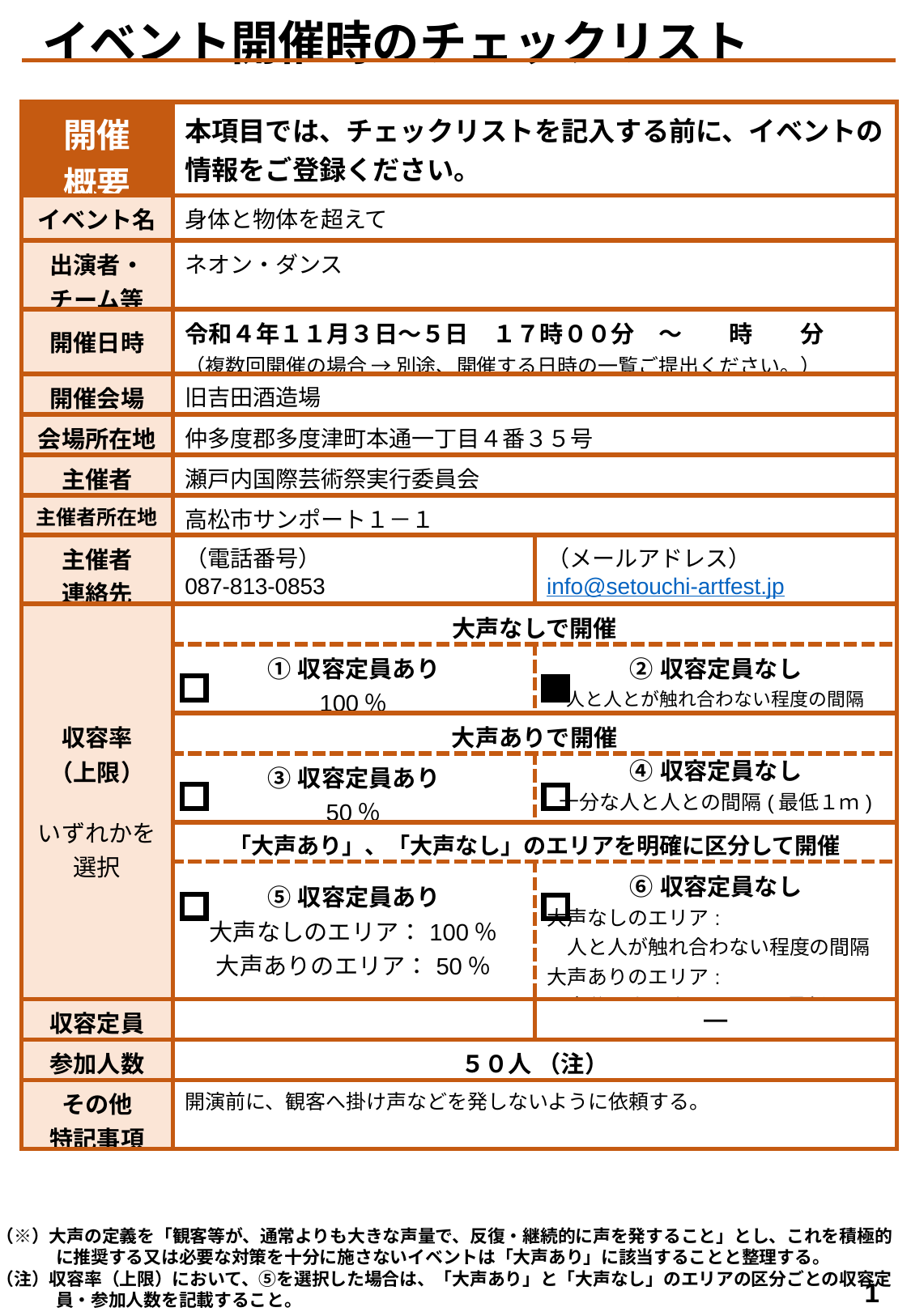

イベント開催時のチェックリスト
| 開催 概要 | 本項目では、チェックリストを記入する前に、イベントの情報をご登録ください。 |  |
| --- | --- | --- |
| イベント名 | 身体と物体を超えて |  |
| 出演者・ チーム等 | ネオン・ダンス |  |
| 開催日時 | 令和４年１１月３日～５日　１７時００分　～　　時　　分 （複数回開催の場合 → 別途、開催する日時の一覧ご提出ください。） |  |
| 開催会場 | 旧吉田酒造場 |  |
| 会場所在地 | 仲多度郡多度津町本通一丁目４番３５号 |  |
| 主催者 | 瀬戸内国際芸術祭実行委員会 |  |
| 主催者所在地 | 高松市サンポート１－１ |  |
| 主催者 連絡先 | （電話番号） 087-813-0853 | （メールアドレス） info@setouchi-artfest.jp |
| 収容率 （上限） いずれかを選択 | 大声なしで開催 |  |
|  | ①収容定員あり 100％ | ②収容定員なし 人と人とが触れ合わない程度の間隔 |
|  | 大声ありで開催 |  |
|  | ③収容定員あり 50％ | ④収容定員なし 十分な人と人との間隔(最低１ｍ) |
|  | 「大声あり」、「大声なし」のエリアを明確に区分して開催 |  |
|  | ⑤収容定員あり 大声なしのエリア：100％ 大声ありのエリア：50％ | ⑥収容定員なし 大声なしのエリア: 　人と人が触れ合わない程度の間隔 大声ありのエリア: 　十分な人と人との間隔(最低１ｍ) |
| 収容定員 |  | ― |
| 参加人数 | ５０人 （注） |  |
| その他 特記事項 | 開演前に、観客へ掛け声などを発しないように依頼する。 |  |

（※）大声の定義を「観客等が、通常よりも大きな声量で、反復・継続的に声を発すること」とし、これを積極的に推奨する又は必要な対策を十分に施さないイベントは「大声あり」に該当することと整理する。
（注）収容率（上限）において、⑤を選択した場合は、「大声あり」と「大声なし」のエリアの区分ごとの収容定員・参加人数を記載すること。
1